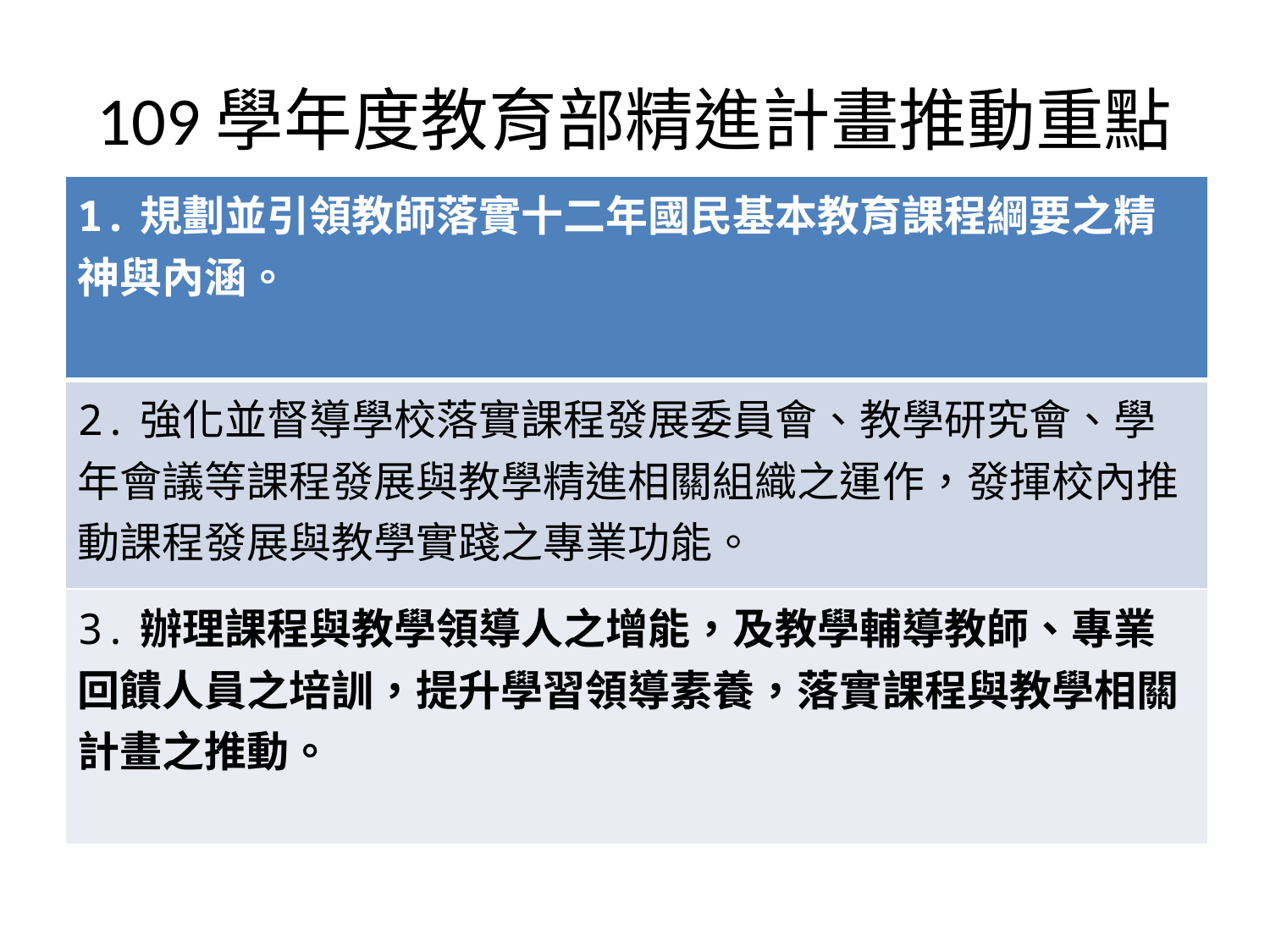

# 109學年度教育部精進計畫推動重點
| 1.規劃並引領教師落實十二年國民基本教育課程綱要之精神與內涵。 |
| --- |
| 2.強化並督導學校落實課程發展委員會、教學研究會、學年會議等課程發展與教學精進相關組織之運作，發揮校內推動課程發展與教學實踐之專業功能。 |
| 3.辦理課程與教學領導人之增能，及教學輔導教師、專業回饋人員之培訓，提升學習領導素養，落實課程與教學相關計畫之推動。 |